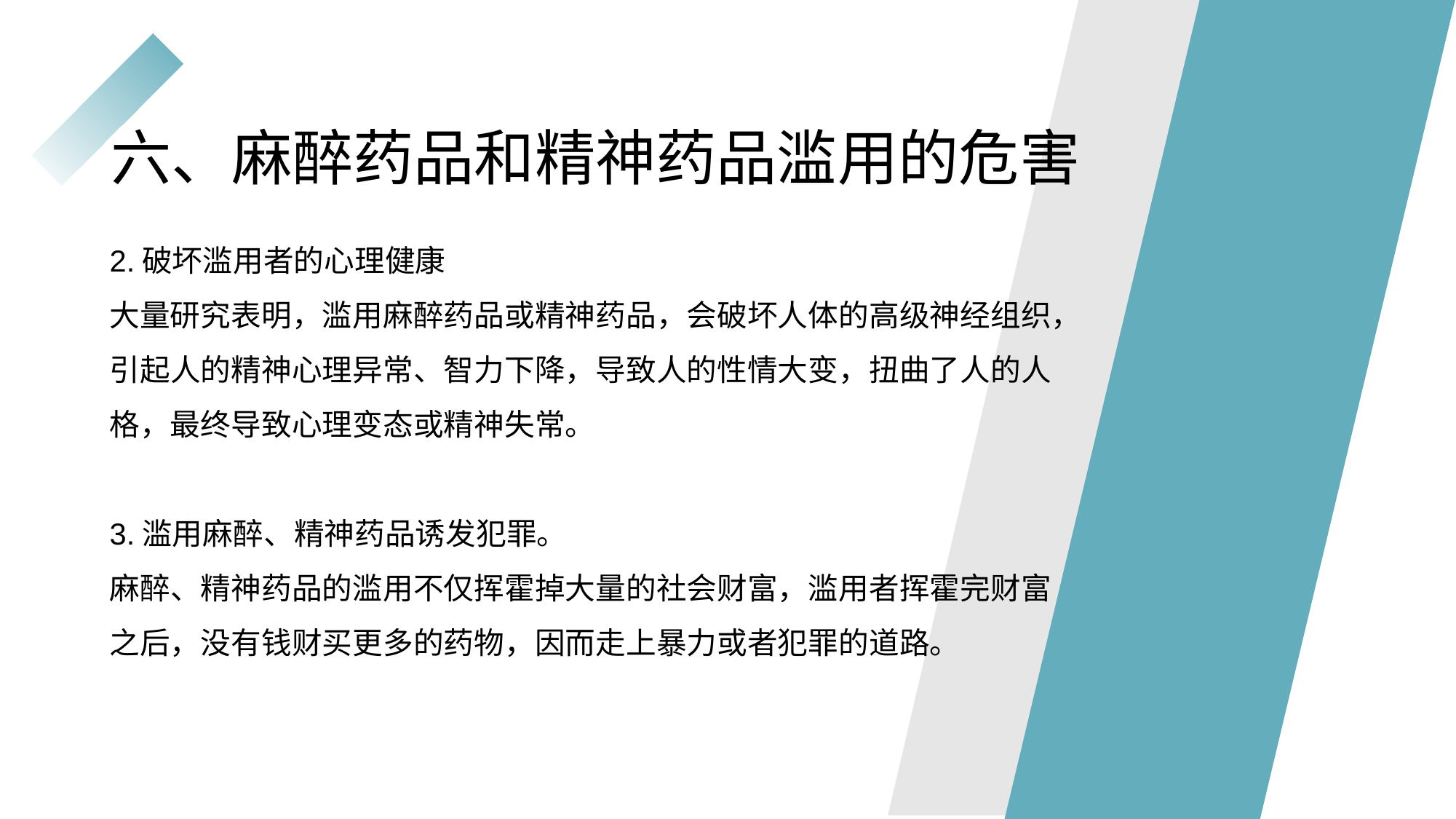

# 六、麻醉药品和精神药品滥用的危害

2.破坏滥用者的心理健康
大量研究表明，滥用麻醉药品或精神药品，会破坏人体的高级神经组织，引起人的精神心理异常、智力下降，导致人的性情大变，扭曲了人的人格，最终导致心理变态或精神失常。

3.滥用麻醉、精神药品诱发犯罪。
麻醉、精神药品的滥用不仅挥霍掉大量的社会财富，滥用者挥霍完财富之后，没有钱财买更多的药物，因而走上暴力或者犯罪的道路。